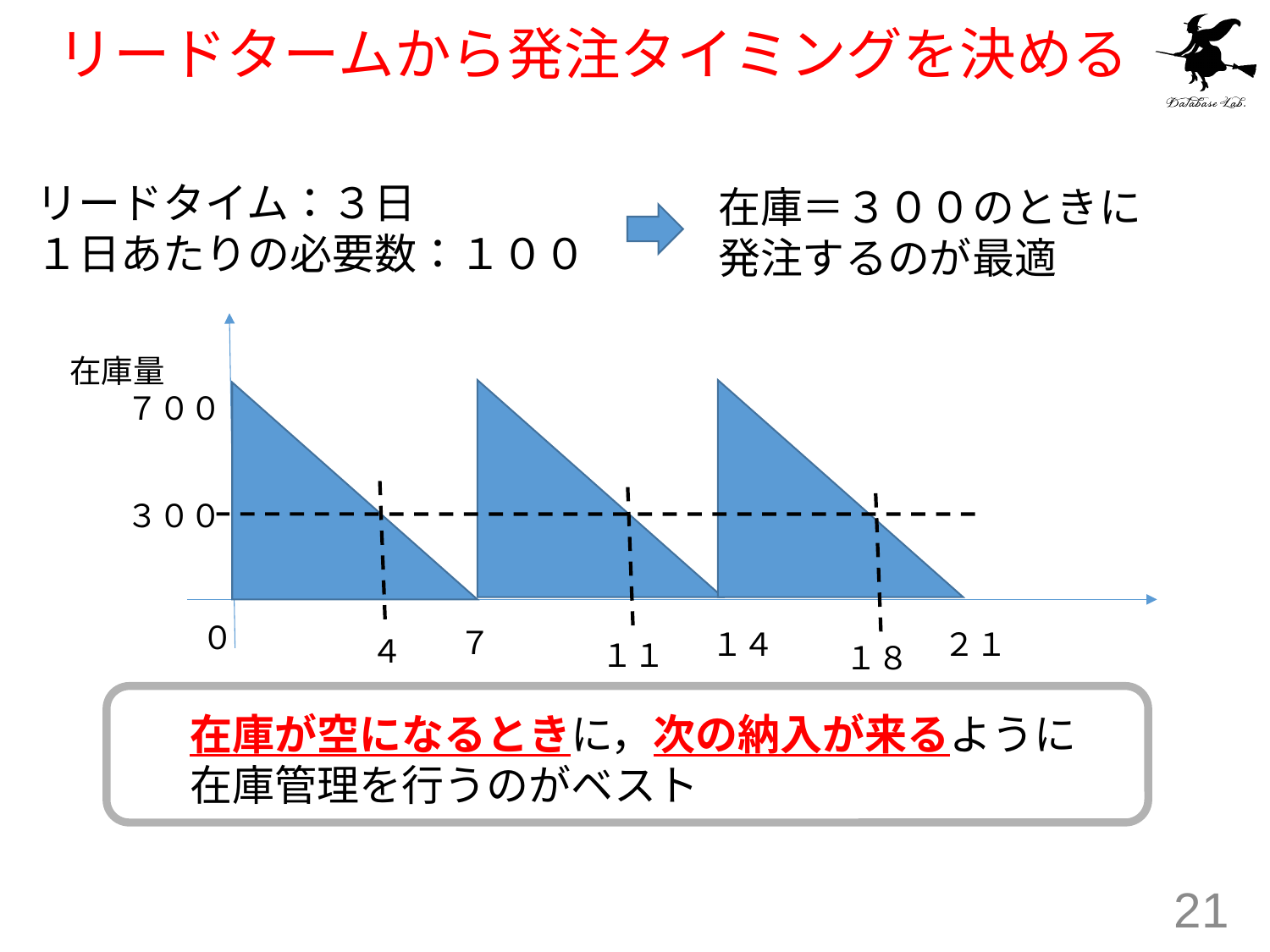

# リードタームから発注タイミングを決める
リードタイム：３日
１日あたりの必要数：１００
在庫＝３００のときに
発注するのが最適

在庫量

７００

３００
０
７
１４
２１
４
１１
１８

在庫が空になるときに，次の納入が来るように
在庫管理を行うのがベスト
21